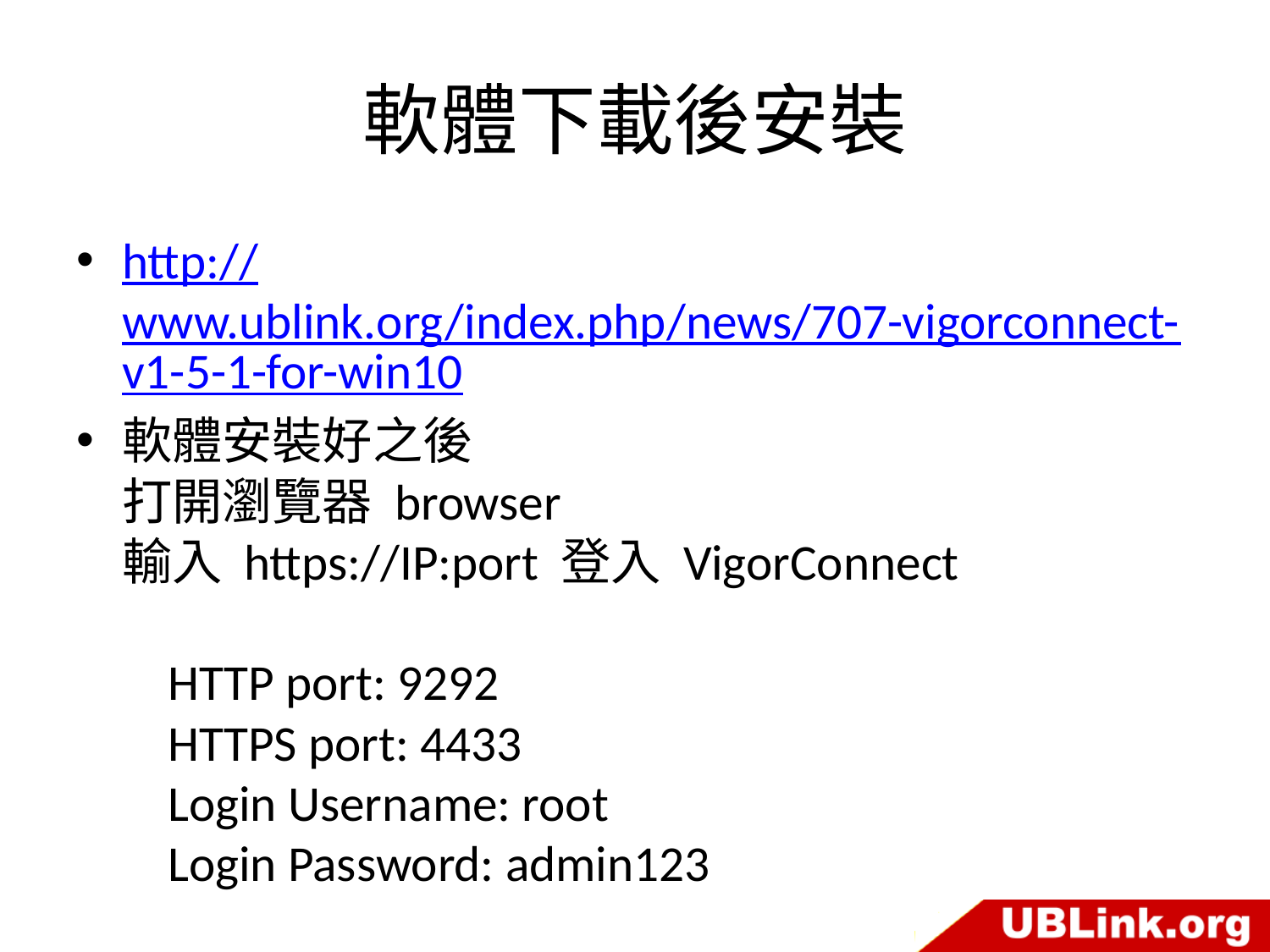

# 軟體下載後安裝
http://www.ublink.org/index.php/news/707-vigorconnect-v1-5-1-for-win10
軟體安裝好之後
打開瀏覽器 browser
輸入 https://IP:port 登入 VigorConnect
    HTTP port: 9292
    HTTPS port: 4433
    Login Username: root
    Login Password: admin123